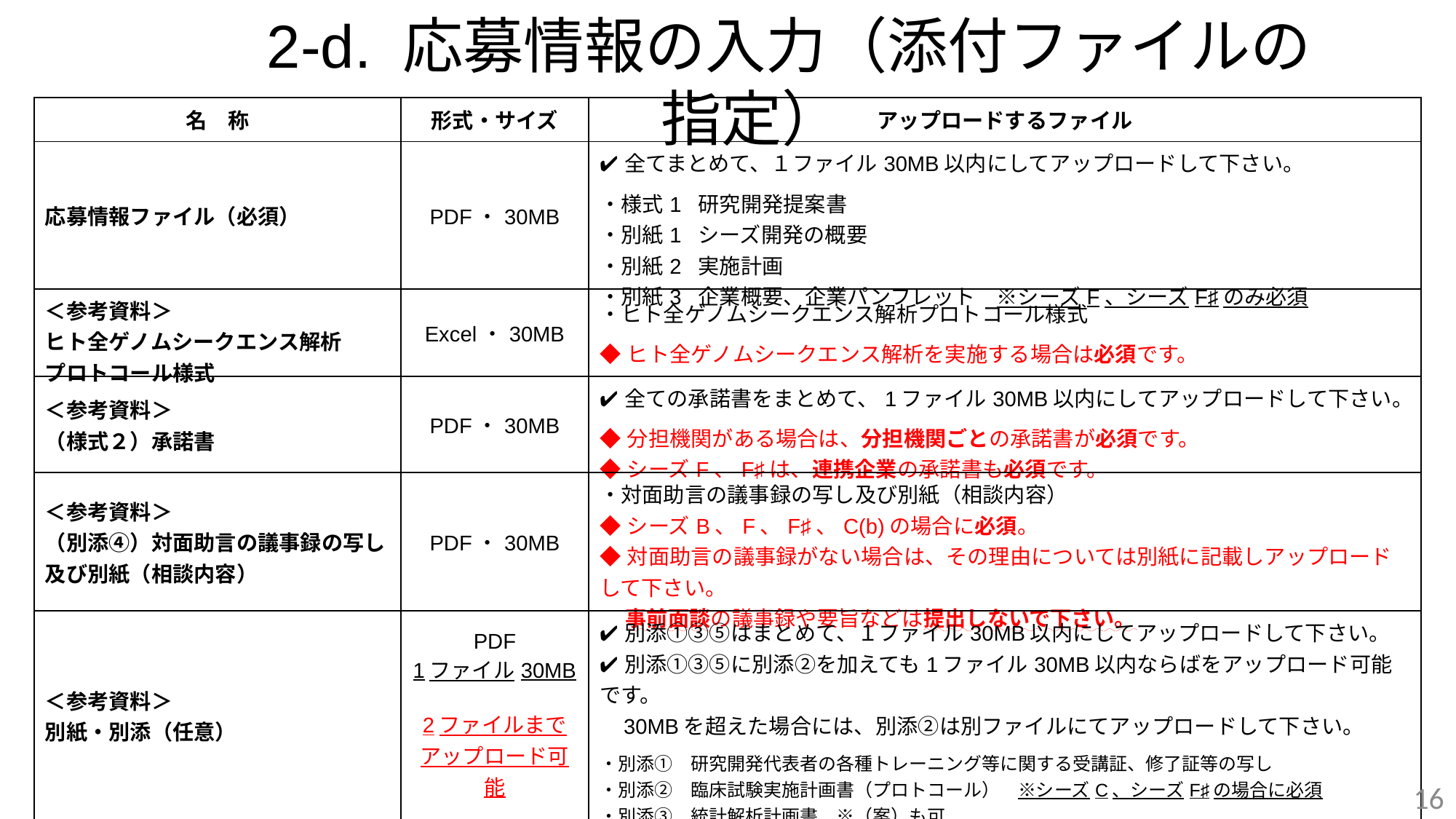

2-d. 応募情報の入力（添付ファイルの指定）
| 名　称 | 形式・サイズ | アップロードするファイル |
| --- | --- | --- |
| 応募情報ファイル（必須） | PDF・30MB | ✔全てまとめて、１ファイル30MB以内にしてアップロードして下さい。 ・様式1 研究開発提案書 ・別紙1 シーズ開発の概要 ・別紙2 実施計画 ・別紙3 企業概要、企業パンフレット　※シーズF、シーズF♯のみ必須 |
| ＜参考資料＞ ヒト全ゲノムシークエンス解析 プロトコール様式 | Excel・30MB | ・ヒト全ゲノムシークエンス解析プロトコール様式 ◆ヒト全ゲノムシークエンス解析を実施する場合は必須です。 |
| ＜参考資料＞ （様式２）承諾書 | PDF・30MB | ✔全ての承諾書をまとめて、1ファイル30MB以内にしてアップロードして下さい。 ◆分担機関がある場合は、分担機関ごとの承諾書が必須です。 ◆シーズF、F♯は、連携企業の承諾書も必須です。 |
| ＜参考資料＞ （別添④）対面助言の議事録の写し及び別紙（相談内容） | PDF・30MB | ・対面助言の議事録の写し及び別紙（相談内容） ◆シーズB、F、F♯、C(b)の場合に必須。 ◆対面助言の議事録がない場合は、その理由については別紙に記載しアップロードして下さい。 　 事前面談の議事録や要旨などは提出しないで下さい。 |
| ＜参考資料＞ 別紙・別添（任意） | PDF 1ファイル30MB 2ファイルまで アップロード可能 | ✔別添①③⑤はまとめて、１ファイル30MB以内にしてアップロードして下さい。 ✔別添①③⑤に別添②を加えても1ファイル30MB以内ならばをアップロード可能です。 30MBを超えた場合には、別添②は別ファイルにてアップロードして下さい。 ・別添①　研究開発代表者の各種トレーニング等に関する受講証、修了証等の写し ・別添②　臨床試験実施計画書（プロトコール）　※シーズC、シーズF♯の場合に必須 ・別添③　統計解析計画書　※（案）も可 ・別添⑤　企業連携、導出に関する各種書類（契約書等の写し） |
16